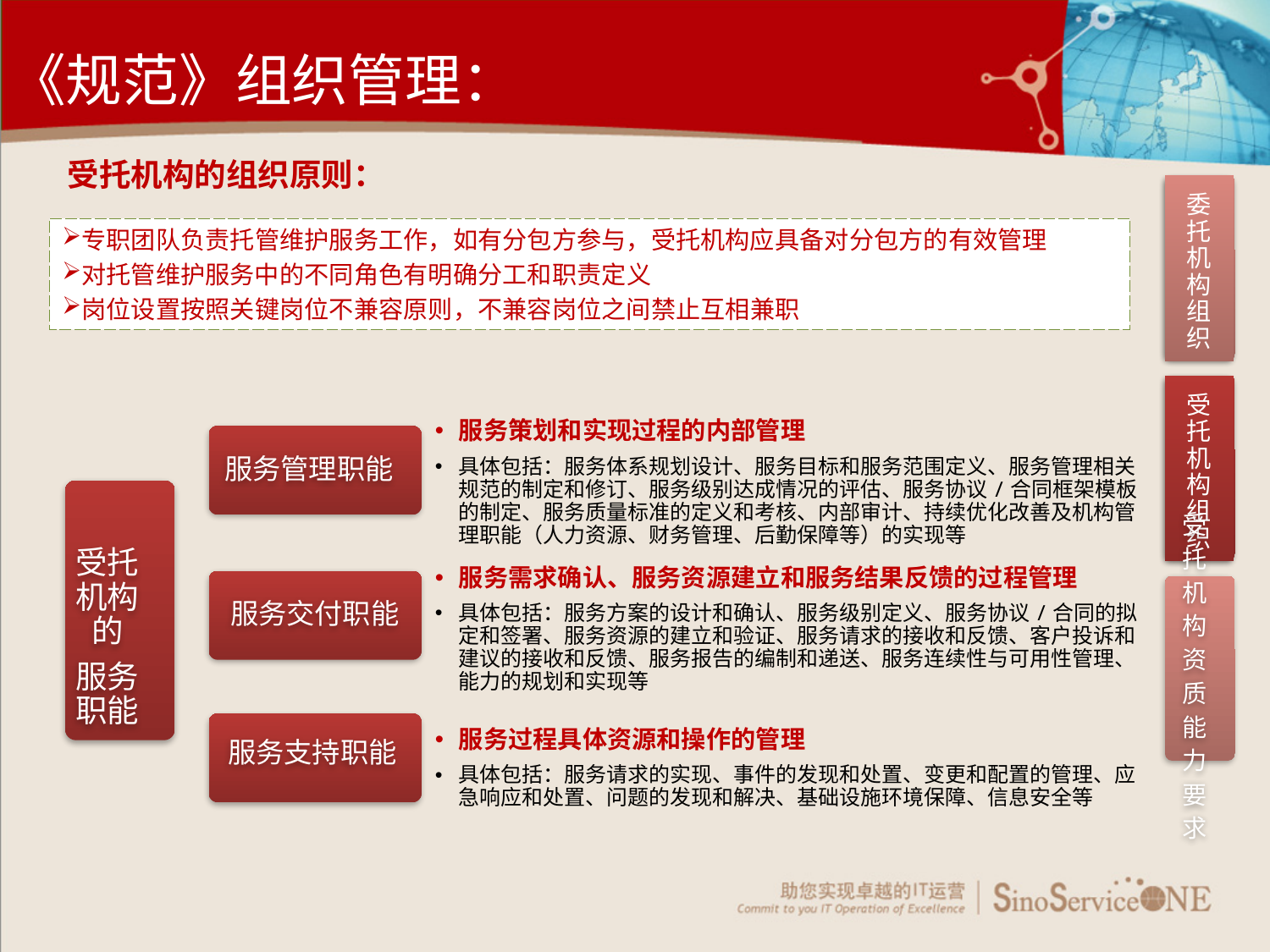

《规范》组织管理：
受托机构的组织原则：

委托机构组织
专职团队负责托管维护服务工作，如有分包方参与，受托机构应具备对分包方的有效管理
对托管维护服务中的不同角色有明确分工和职责定义
岗位设置按照关键岗位不兼容原则，不兼容岗位之间禁止互相兼职

受托机构组织
服务管理职能

服务交付职能
服务支持职能

受托机构的
服务职能
服务策划和实现过程的内部管理
具体包括：服务体系规划设计、服务目标和服务范围定义、服务管理相关规范的制定和修订、服务级别达成情况的评估、服务协议/合同框架模板的制定、服务质量标准的定义和考核、内部审计、持续优化改善及机构管理职能（人力资源、财务管理、后勤保障等）的实现等
服务需求确认、服务资源建立和服务结果反馈的过程管理
具体包括：服务方案的设计和确认、服务级别定义、服务协议/合同的拟定和签署、服务资源的建立和验证、服务请求的接收和反馈、客户投诉和建议的接收和反馈、服务报告的编制和递送、服务连续性与可用性管理、能力的规划和实现等
服务过程具体资源和操作的管理
具体包括：服务请求的实现、事件的发现和处置、变更和配置的管理、应急响应和处置、问题的发现和解决、基础设施环境保障、信息安全等

受托机构资质能力要求